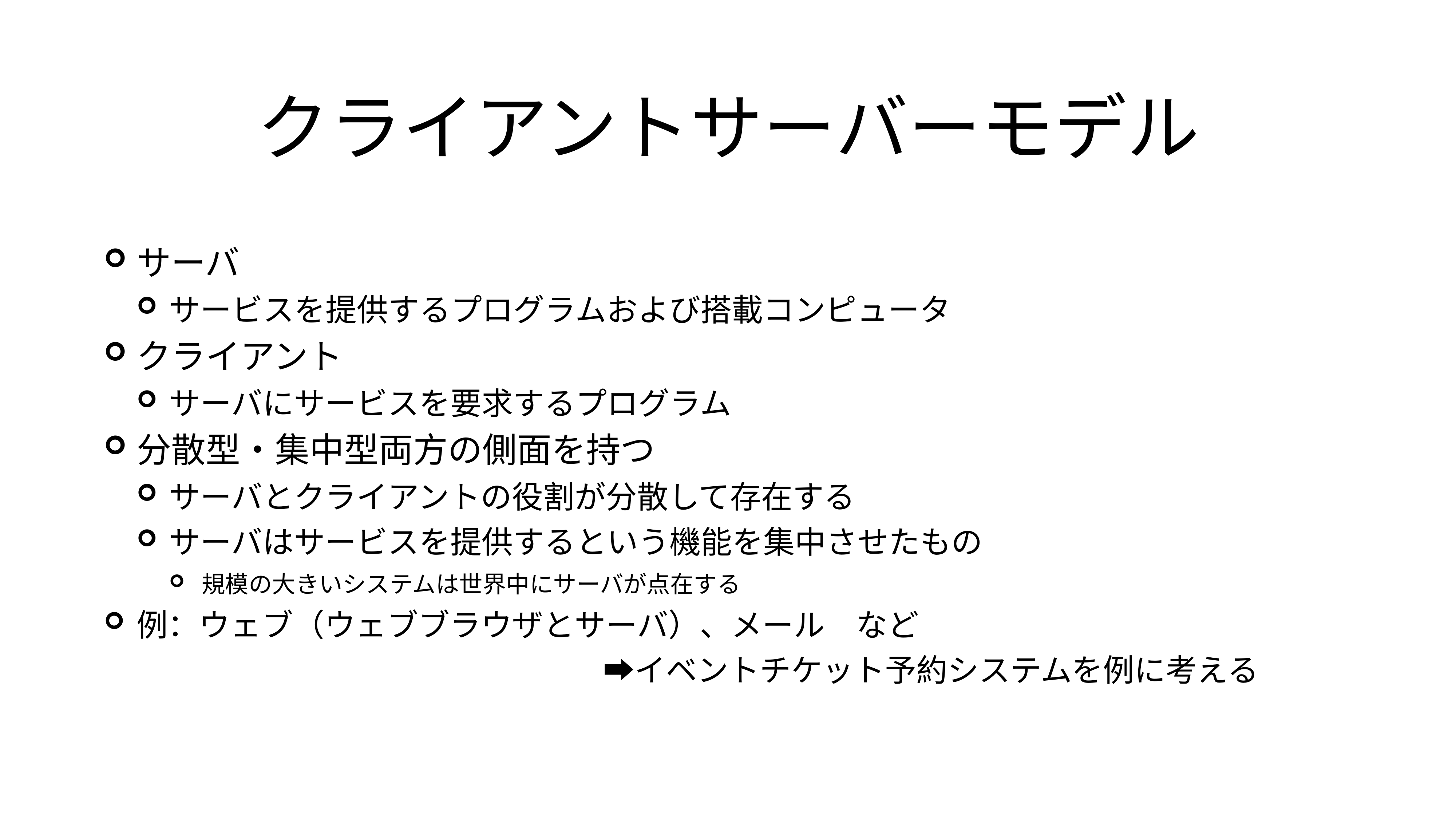

# クライアントサーバーモデル
サーバ
サービスを提供するプログラムおよび搭載コンピュータ
クライアント
サーバにサービスを要求するプログラム
分散型・集中型両方の側面を持つ
サーバとクライアントの役割が分散して存在する
サーバはサービスを提供するという機能を集中させたもの
規模の大きいシステムは世界中にサーバが点在する
例：ウェブ（ウェブブラウザとサーバ）、メール　など
								　　➡イベントチケット予約システムを例に考える